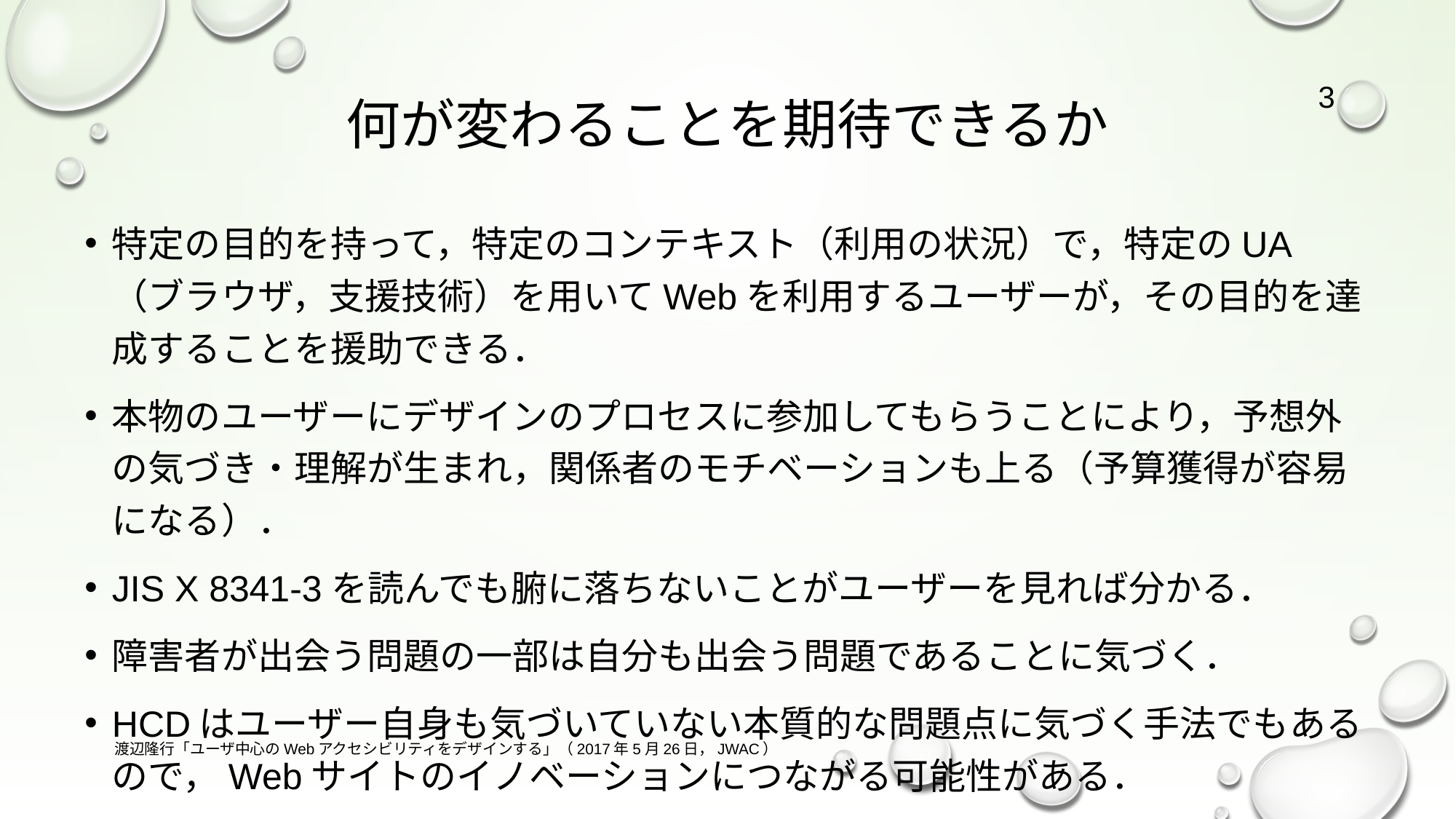

3
# 何が変わることを期待できるか
特定の目的を持って，特定のコンテキスト（利用の状況）で，特定のUA（ブラウザ，支援技術）を用いてWebを利用するユーザーが，その目的を達成することを援助できる．
本物のユーザーにデザインのプロセスに参加してもらうことにより，予想外の気づき・理解が生まれ，関係者のモチベーションも上る（予算獲得が容易になる）．
JIS X 8341-3を読んでも腑に落ちないことがユーザーを見れば分かる．
障害者が出会う問題の一部は自分も出会う問題であることに気づく．
HCDはユーザー自身も気づいていない本質的な問題点に気づく手法でもあるので，Webサイトのイノベーションにつながる可能性がある．

渡辺隆行「ユーザ中心のWebアクセシビリティをデザインする」（2017年5月26日，JWAC）